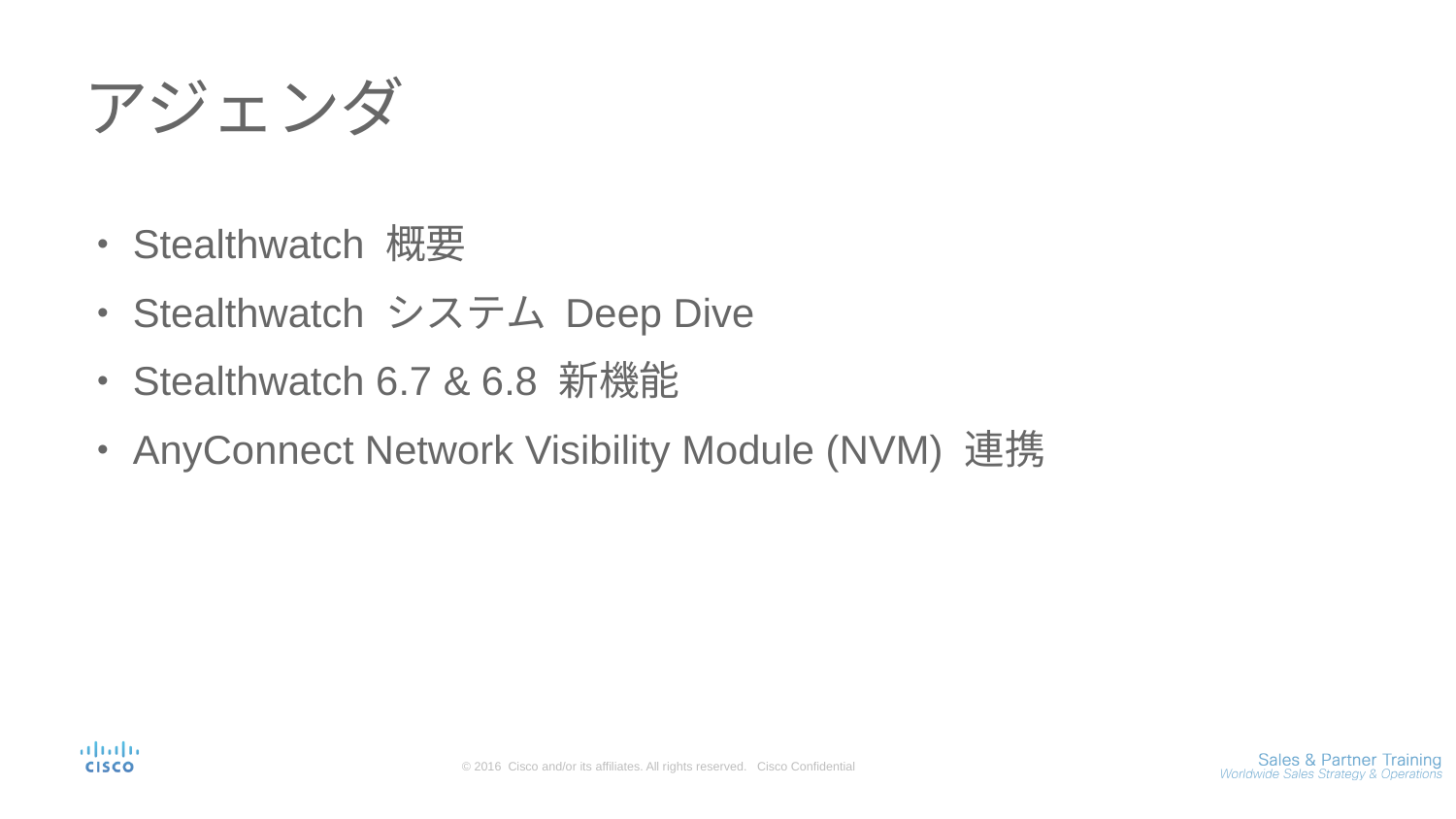

# アジェンダ
Stealthwatch 概要
Stealthwatch システム Deep Dive
Stealthwatch 6.7 & 6.8 新機能
AnyConnect Network Visibility Module (NVM) 連携